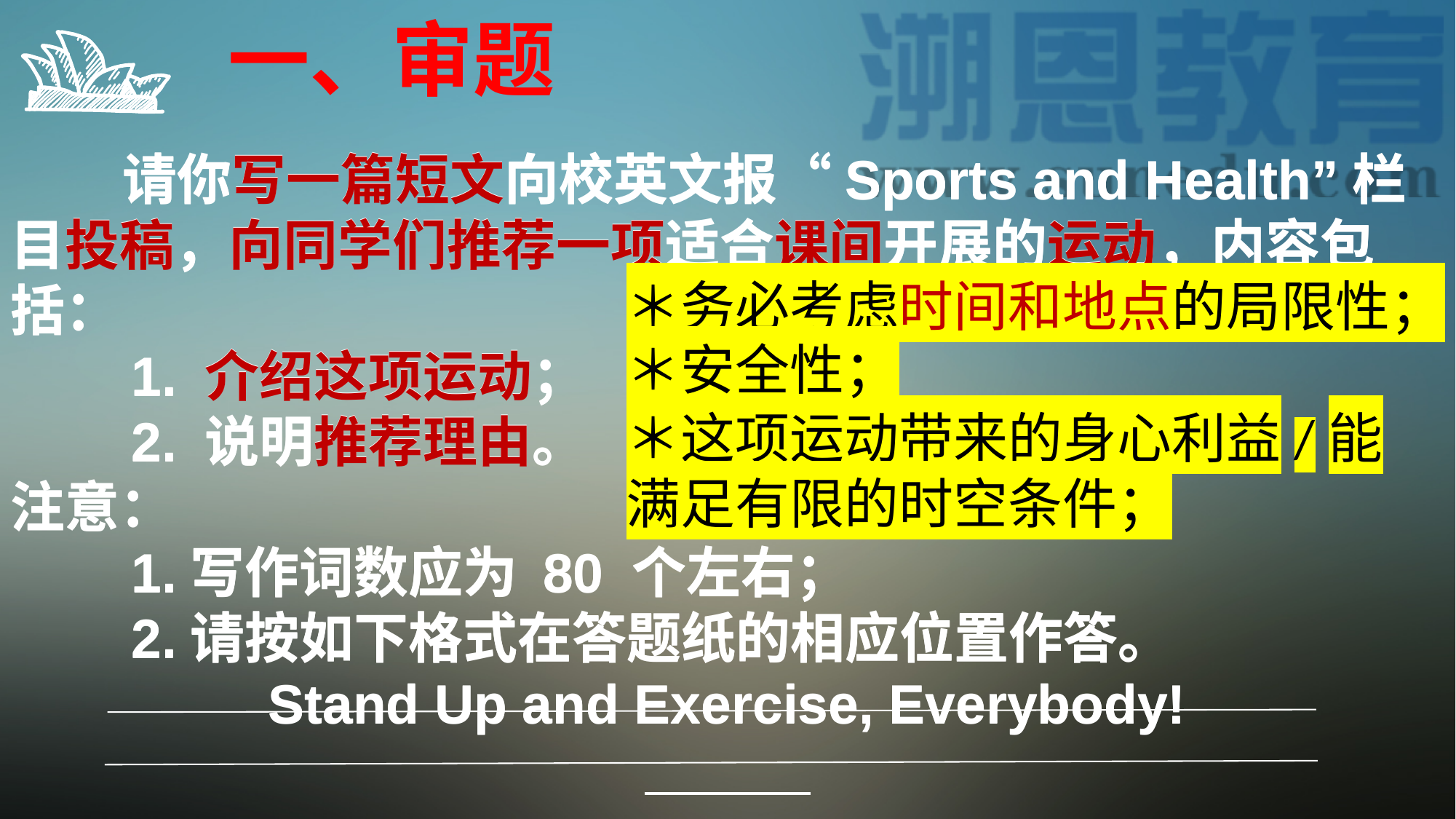

一、审题

        请你写一篇短文向校英文报“Sports and Health”栏目投稿，向同学们推荐一项适合课间开展的运动，内容包括：
        1. 介绍这项运动；
        2. 说明推荐理由。
注意：
        1.写作词数应为 80 个左右；
        2.请按如下格式在答题纸的相应位置作答。
Stand Up and Exercise, Everybody!

        请你写一篇短文向校英文报“Sports and Health”栏目投稿，向同学们推荐一项适合课间开展的运动，内容包括：
        1. 介绍这项运动；
        2. 说明推荐理由。
注意：
        1.写作词数应为 80 个左右；
        2.请按如下格式在答题纸的相应位置作答。
Stand Up and Exercise, Everybody!

＊务必考虑时间和地点的局限性；
＊安全性；
＊这项运动带来的身心利益/能满足有限的时空条件；